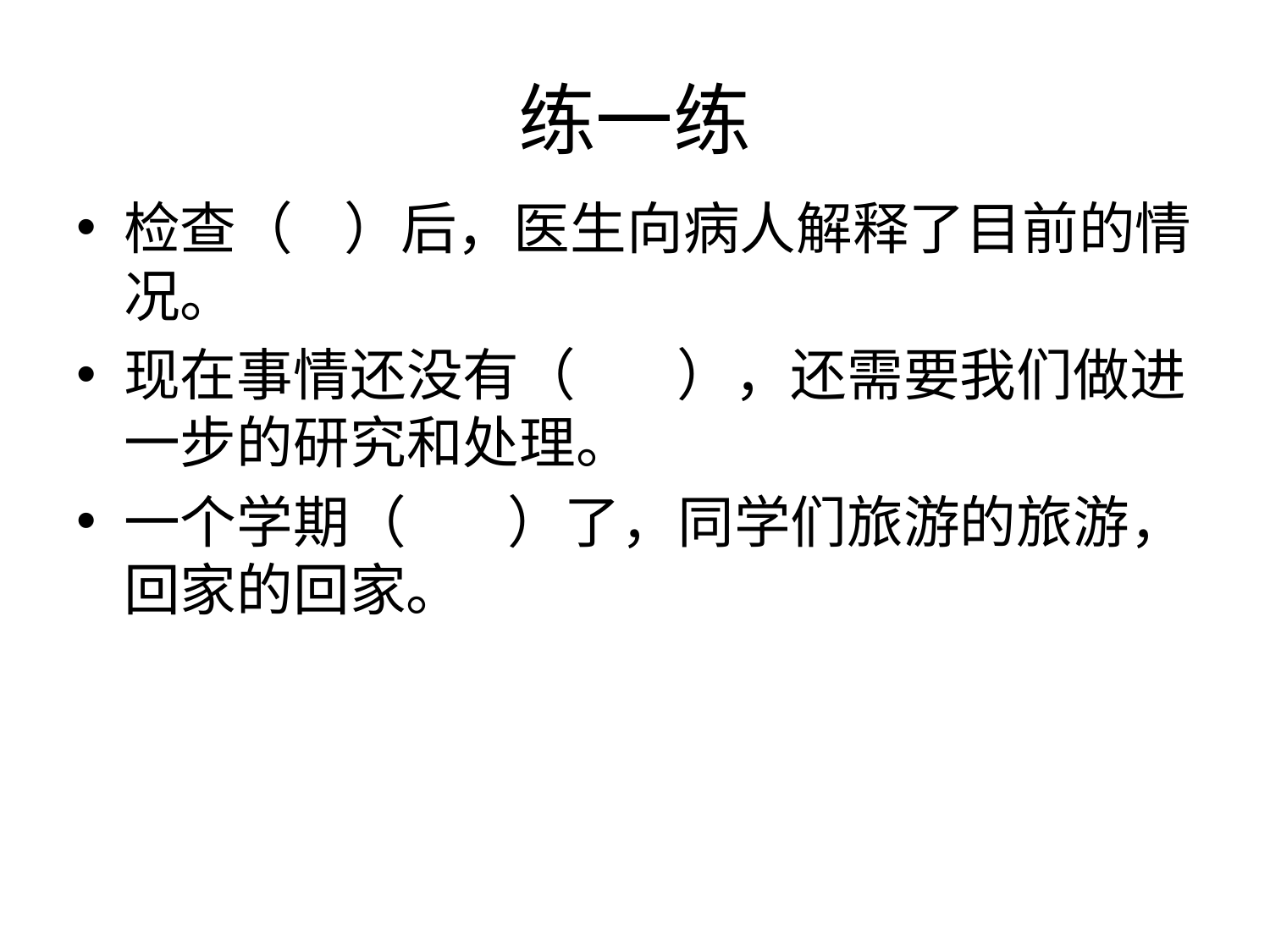

# 练一练
检查（    ）后，医生向病人解释了目前的情况。
现在事情还没有（        ），还需要我们做进一步的研究和处理。
一个学期（        ）了，同学们旅游的旅游，回家的回家。